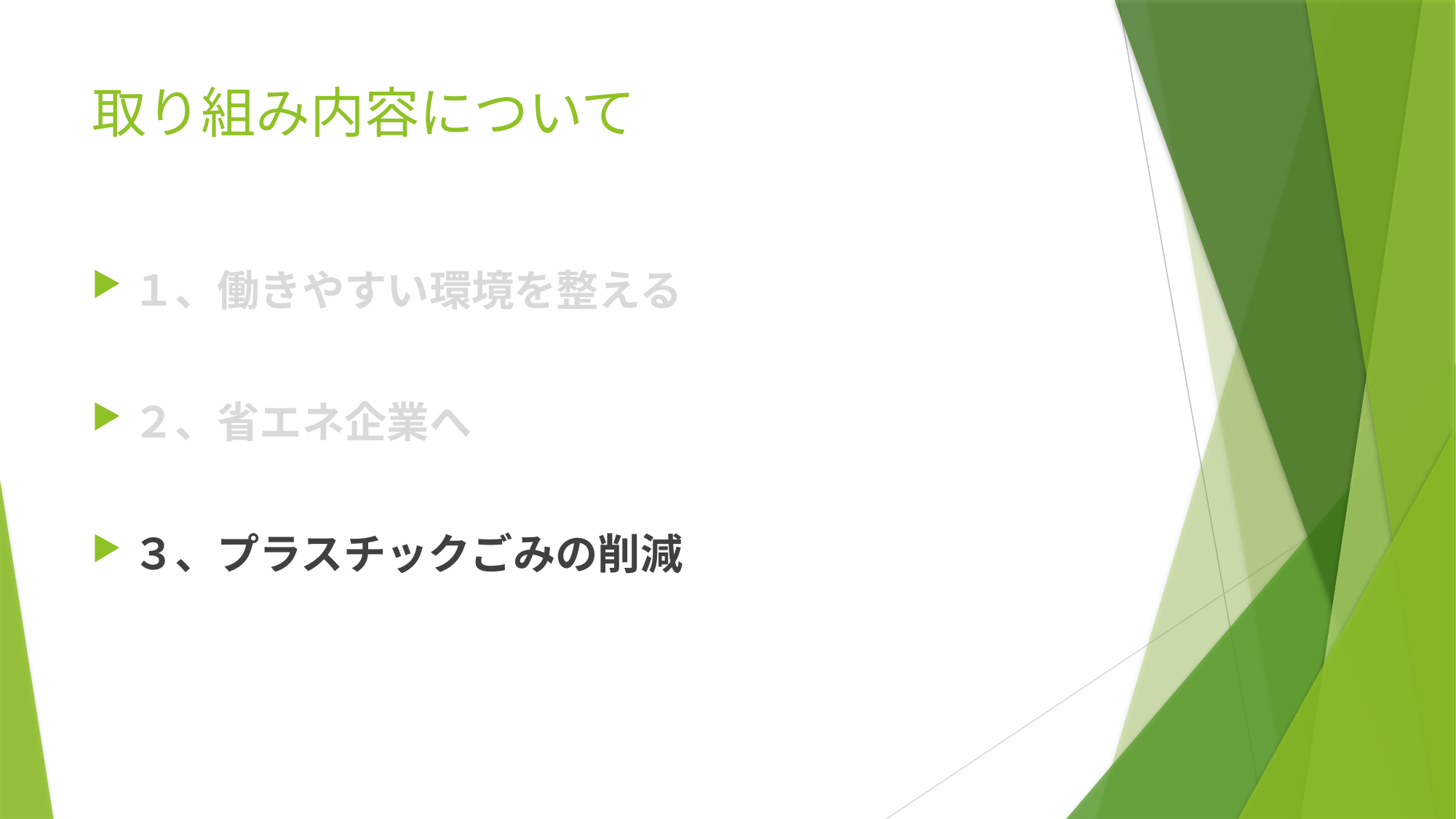

# 取り組み内容について
１、働きやすい環境を整える

２、省エネ企業へ

３、プラスチックごみの削減